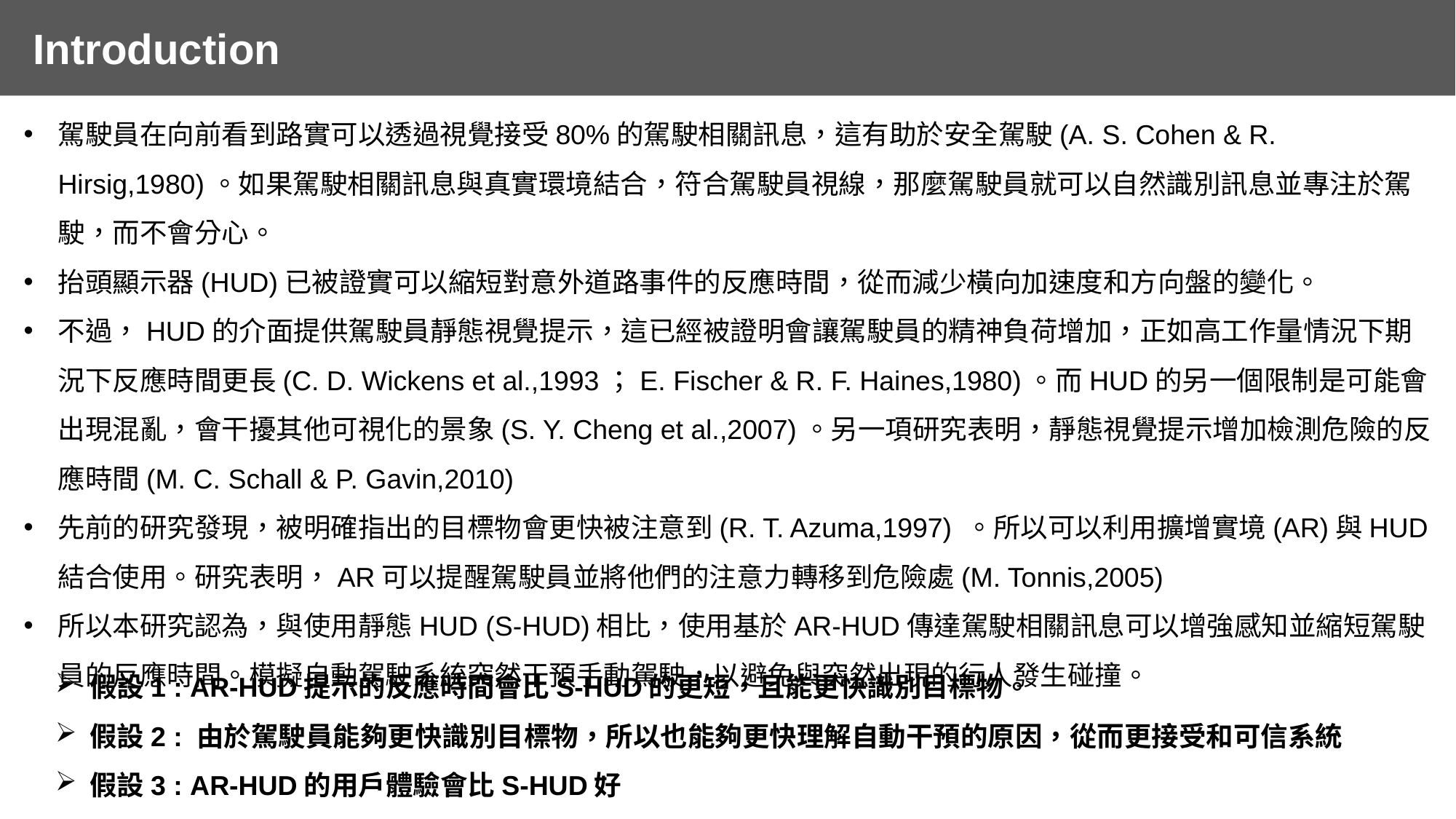

Introduction
駕駛員在向前看到路實可以透過視覺接受80%的駕駛相關訊息，這有助於安全駕駛(A. S. Cohen & R. Hirsig,1980)。如果駕駛相關訊息與真實環境結合，符合駕駛員視線，那麼駕駛員就可以自然識別訊息並專注於駕駛，而不會分心。
抬頭顯示器(HUD)已被證實可以縮短對意外道路事件的反應時間，從而減少橫向加速度和方向盤的變化。
不過，HUD的介面提供駕駛員靜態視覺提示，這已經被證明會讓駕駛員的精神負荷增加，正如高工作量情況下期況下反應時間更長(C. D. Wickens et al.,1993；E. Fischer & R. F. Haines,1980)。而HUD的另一個限制是可能會出現混亂，會干擾其他可視化的景象(S. Y. Cheng et al.,2007)。另一項研究表明，靜態視覺提示增加檢測危險的反應時間(M. C. Schall & P. Gavin,2010)
先前的研究發現，被明確指出的目標物會更快被注意到(R. T. Azuma,1997) 。所以可以利用擴增實境(AR)與HUD結合使用。研究表明，AR可以提醒駕駛員並將他們的注意力轉移到危險處(M. Tonnis,2005)
所以本研究認為，與使用靜態HUD (S-HUD)相比，使用基於AR-HUD傳達駕駛相關訊息可以增強感知並縮短駕駛員的反應時間。模擬自動駕駛系統突然干預手動駕駛，以避免與突然出現的行人發生碰撞。
假設1 : AR-HUD提示的反應時間會比S-HUD的更短，且能更快識別目標物。
假設2 : 由於駕駛員能夠更快識別目標物，所以也能夠更快理解自動干預的原因，從而更接受和可信系統
假設3 : AR-HUD的用戶體驗會比S-HUD好